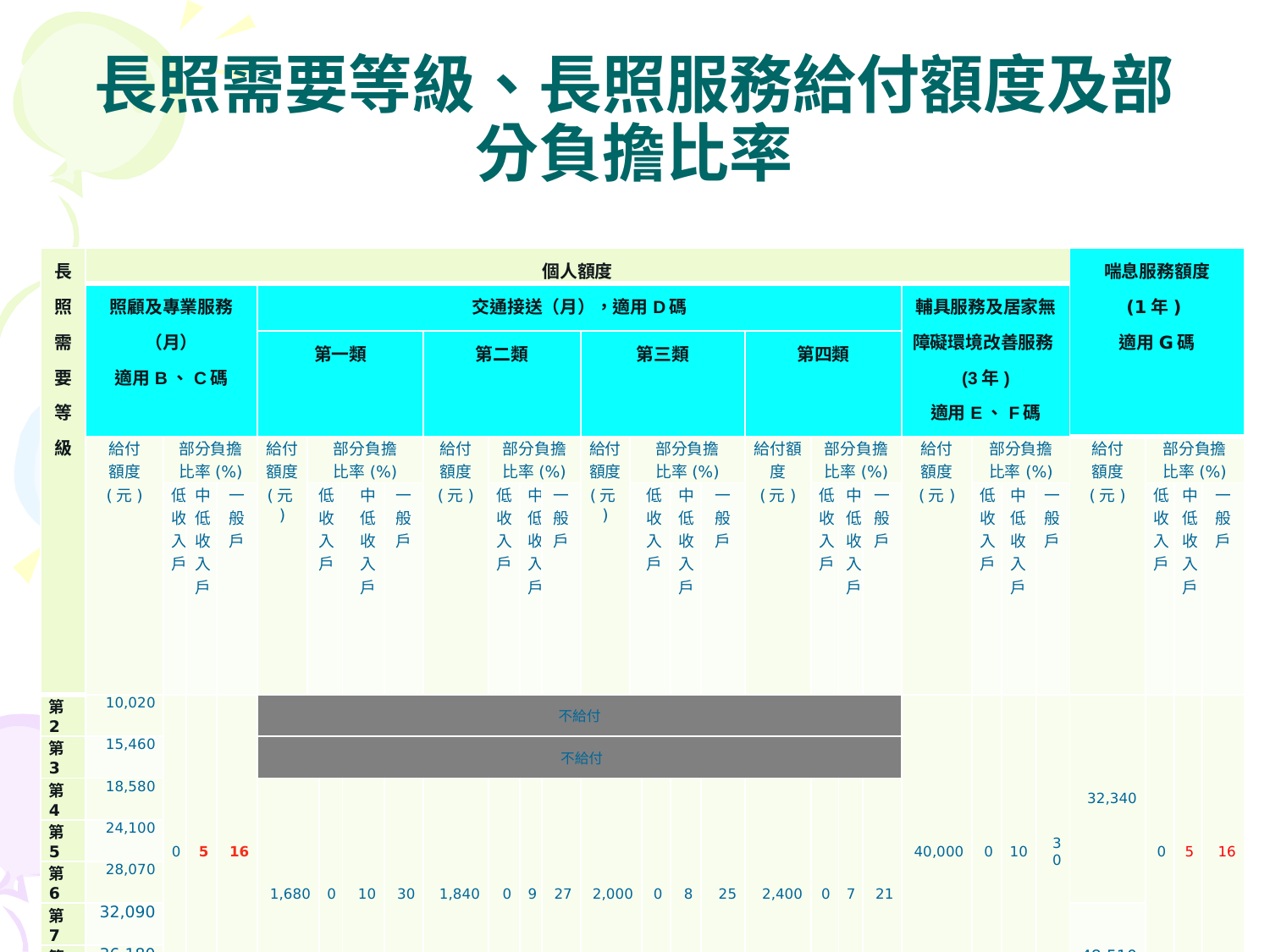

# 長照需要等級、長照服務給付額度及部分負擔比率
| 長照需要等級 | 個人額度 |  |  |  |  |  |  |  |  |  |  |  |  |  |  |  |  |  |  |  |  |  |  |  |  |  | 喘息服務額度 (1年) 適用G碼 |  |  |  |
| --- | --- | --- | --- | --- | --- | --- | --- | --- | --- | --- | --- | --- | --- | --- | --- | --- | --- | --- | --- | --- | --- | --- | --- | --- | --- | --- | --- | --- | --- | --- |
|  | 照顧及專業服務（月） 適用B、C碼 |  |  |  | 交通接送（月），適用D碼 |  |  |  |  |  |  |  |  |  |  |  |  |  |  |  |  |  | 輔具服務及居家無障礙環境改善服務(3年) 適用E、F碼 |  |  |  |  |  |  |  |
|  |  |  |  |  | 第一類 |  |  |  |  | 第二類 |  |  |  | 第三類 |  |  |  |  | 第四類 |  |  |  |  |  |  |  |  |  |  |  |
|  | 給付 額度 (元) | 部分負擔 比率(%) |  |  | 給付額度 (元) | 部分負擔 比率(%) |  |  |  | 給付 額度 (元) | 部分負擔 比率(%) |  |  | 給付額度 (元) | 部分負擔 比率(%) |  |  |  | 給付額度 (元) | 部分負擔 比率(%) |  |  | 給付 額度 (元) | 部分負擔 比率(%) |  |  | 給付 額度 (元) | 部分負擔 比率(%) |  |  |
|  |  | 低收入戶 | 中低收入戶 | 一般戶 |  | 低收入戶 |  | 中低收入戶 | 一般戶 |  | 低收入戶 | 中低收入戶 | 一般戶 |  | 低收入戶 |  | 中低收入戶 | 一般戶 |  | 低收入戶 | 中低收入戶 | 一般戶 |  | 低收入戶 | 中低收入戶 | 一般戶 |  | 低收入戶 | 中低收入戶 | 一般戶 |
| 第2 | 10,020 | 0 | 5 | 16 | 不給付 |  |  |  |  |  |  |  |  |  |  |  |  |  |  |  |  |  | 40,000 | 0 | 10 | 30 | 32,340 | 0 | 5 | 16 |
| 第3 | 15,460 |  |  |  | 不給付 |  |  |  |  |  |  |  |  |  |  |  |  |  |  |  |  |  |  |  |  |  |  |  |  |  |
| 第4 | 18,580 |  |  |  | 1,680 |  | 0 | 10 | 30 | 1,840 | 0 | 9 | 27 | 2,000 |  | 0 | 8 | 25 | 2,400 | 0 | 7 | 21 |  |  |  |  |  |  |  |  |
| 第5 | 24,100 |  |  |  |  |  |  |  |  |  |  |  |  |  |  |  |  |  |  |  |  |  |  |  |  |  |  |  |  |  |
| 第6 | 28,070 |  |  |  |  |  |  |  |  |  |  |  |  |  |  |  |  |  |  |  |  |  |  |  |  |  |  |  |  |  |
| 第7 | 32,090 |  |  |  |  |  |  |  |  |  |  |  |  |  |  |  |  |  |  |  |  |  |  |  |  |  | 48,510 |  |  |  |
| 第8級 | 36,180 |  |  |  |  |  |  |  |  |  |  |  |  |  |  |  |  |  |  |  |  |  |  |  |  |  |  |  |  |  |
35